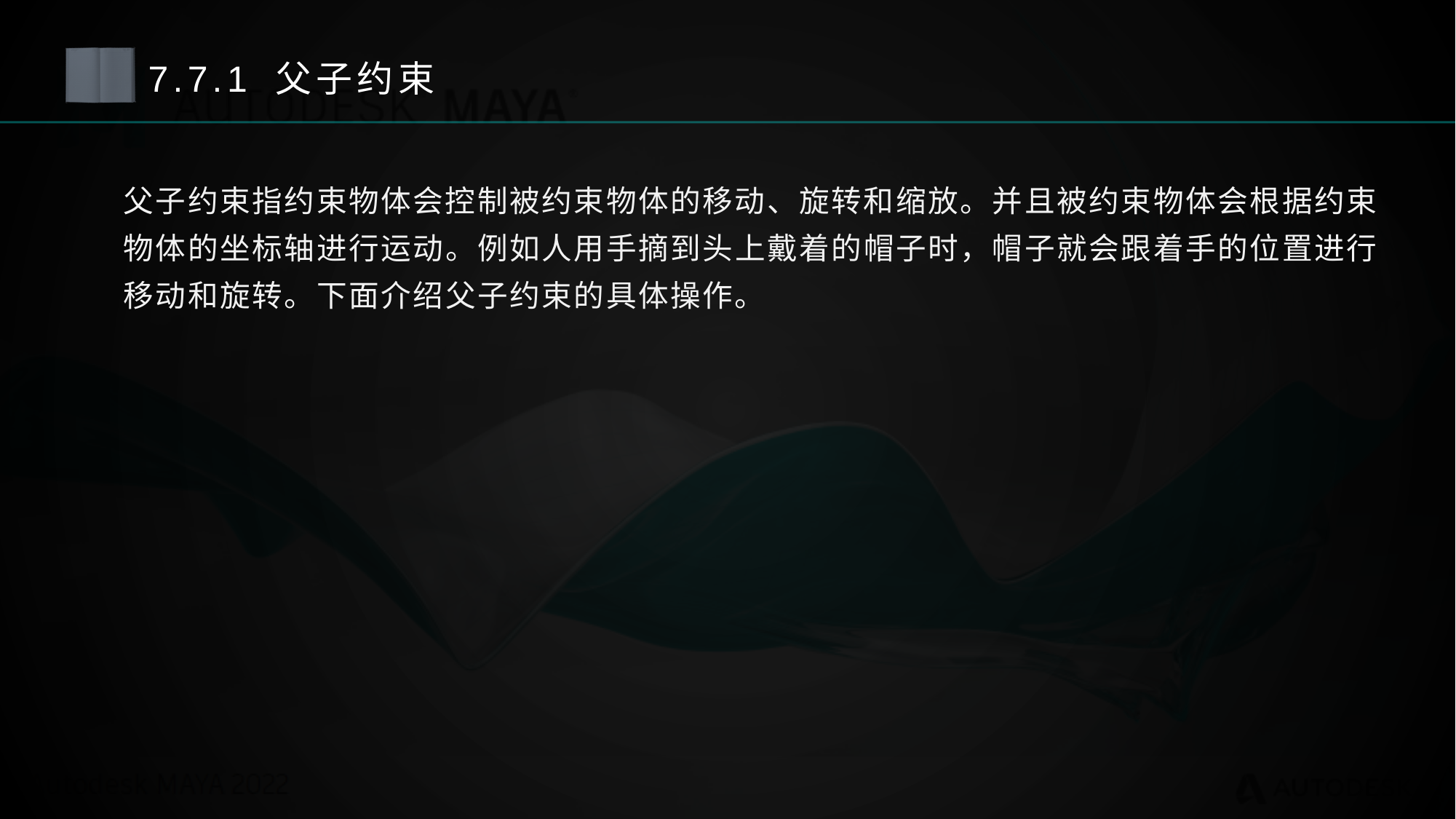

7.7.1 父子约束
父子约束指约束物体会控制被约束物体的移动、旋转和缩放。并且被约束物体会根据约束物体的坐标轴进行运动。例如人用手摘到头上戴着的帽子时，帽子就会跟着手的位置进行移动和旋转。下面介绍父子约束的具体操作。